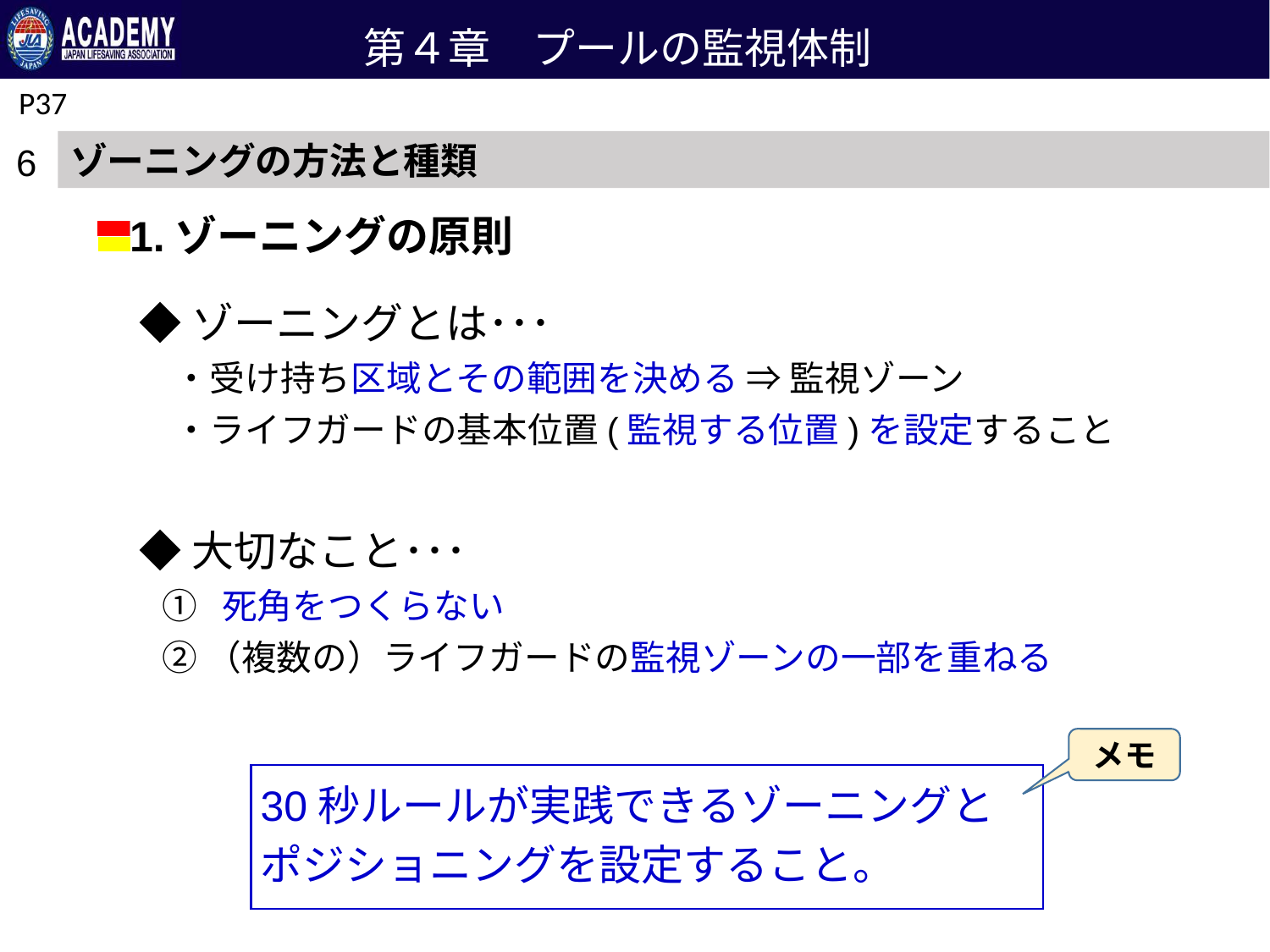

第４章　プールの監視体制
P37
ゾーニングの方法と種類
6
1.ゾーニングの原則
◆ゾーニングとは･･･
　・受け持ち区域とその範囲を決める ⇒ 監視ゾーン
　・ライフガードの基本位置(監視する位置)を設定すること
◆大切なこと･･･
   ①  死角をつくらない
   ②（複数の）ライフガードの監視ゾーンの一部を重ねる
メモ
30秒ルールが実践できるゾーニングと
ポジショニングを設定すること。